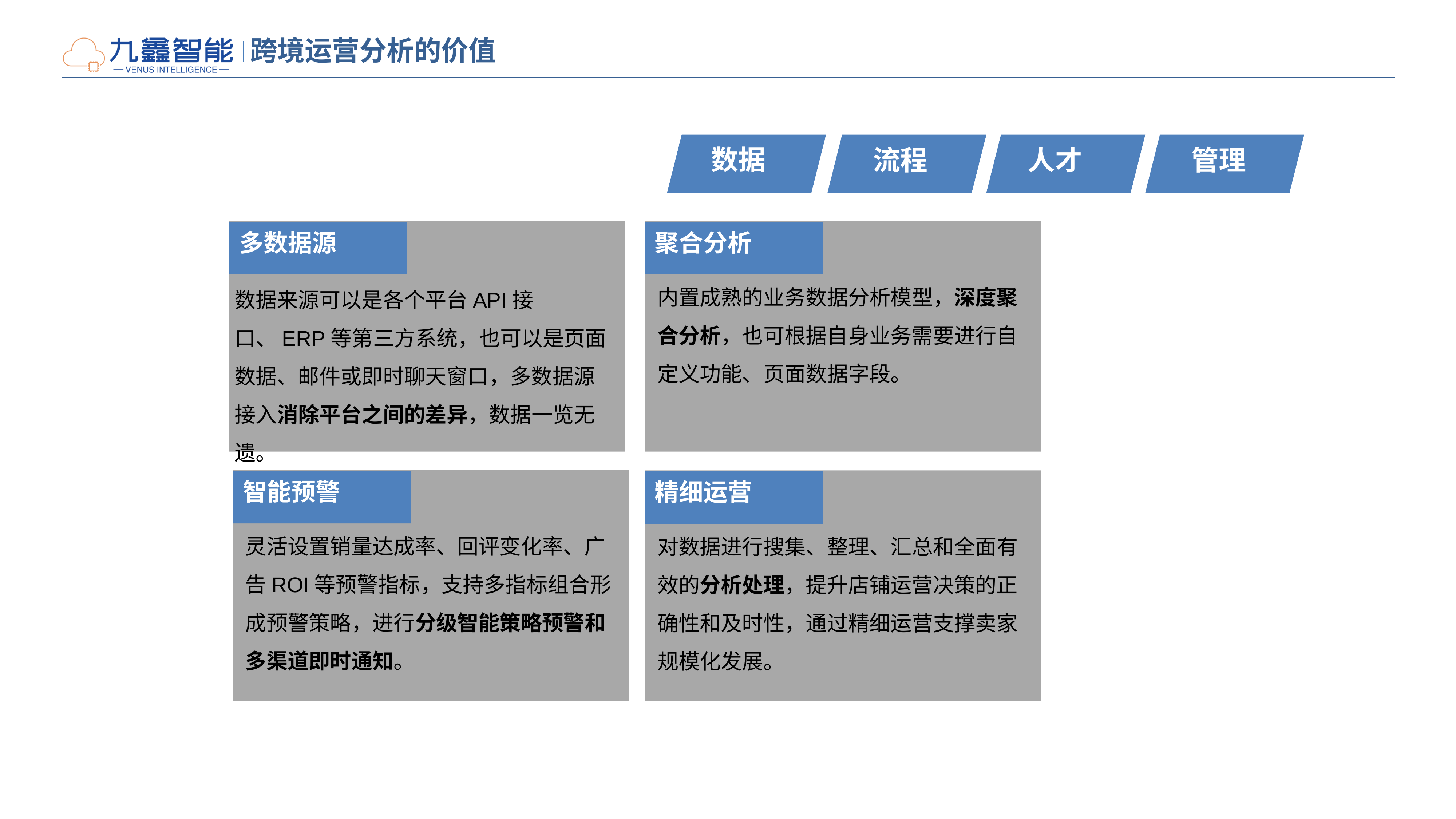

跨境运营分析的价值

流程
人才
管理
数据

多数据源
数据来源可以是各个平台API接口、ERP等第三方系统，也可以是页面数据、邮件或即时聊天窗口，多数据源接入消除平台之间的差异，数据一览无遗。

聚合分析
内置成熟的业务数据分析模型，深度聚合分析，也可根据自身业务需要进行自定义功能、页面数据字段。

智能预警
灵活设置销量达成率、回评变化率、广告ROI等预警指标，支持多指标组合形成预警策略，进行分级智能策略预警和多渠道即时通知。

精细运营
对数据进行搜集、整理、汇总和全面有效的分析处理，提升店铺运营决策的正确性和及时性，通过精细运营支撑卖家规模化发展。
8